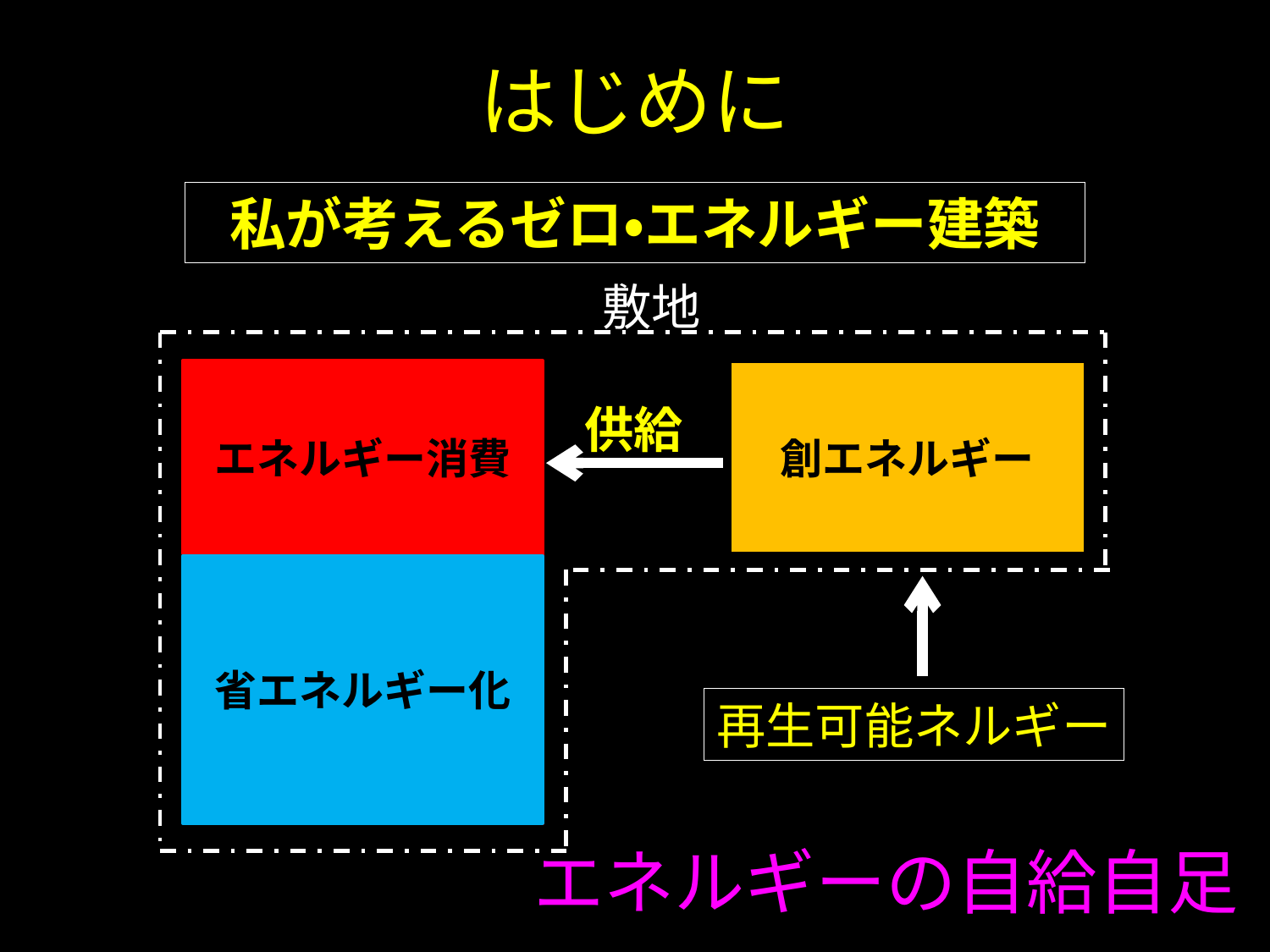

# はじめに
私が考えるゼロ・エネルギー建築
敷地
エネルギー消費
省エネルギー化
創エネルギー
エネルギー消費
供給
再生可能ネルギー
エネルギーの自給自足